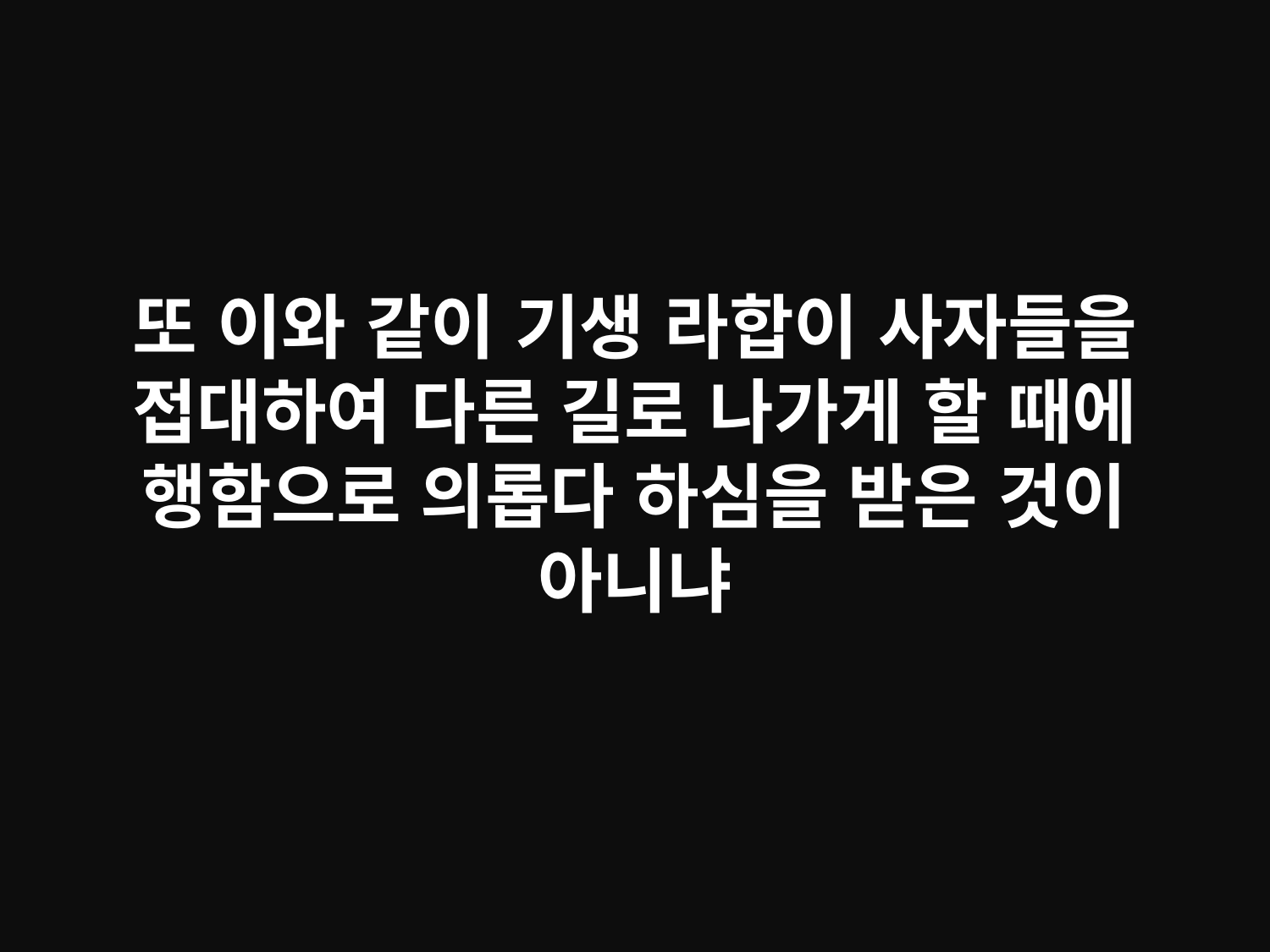

# 또 이와 같이 기생 라합이 사자들을 접대하여 다른 길로 나가게 할 때에 행함으로 의롭다 하심을 받은 것이 아니냐